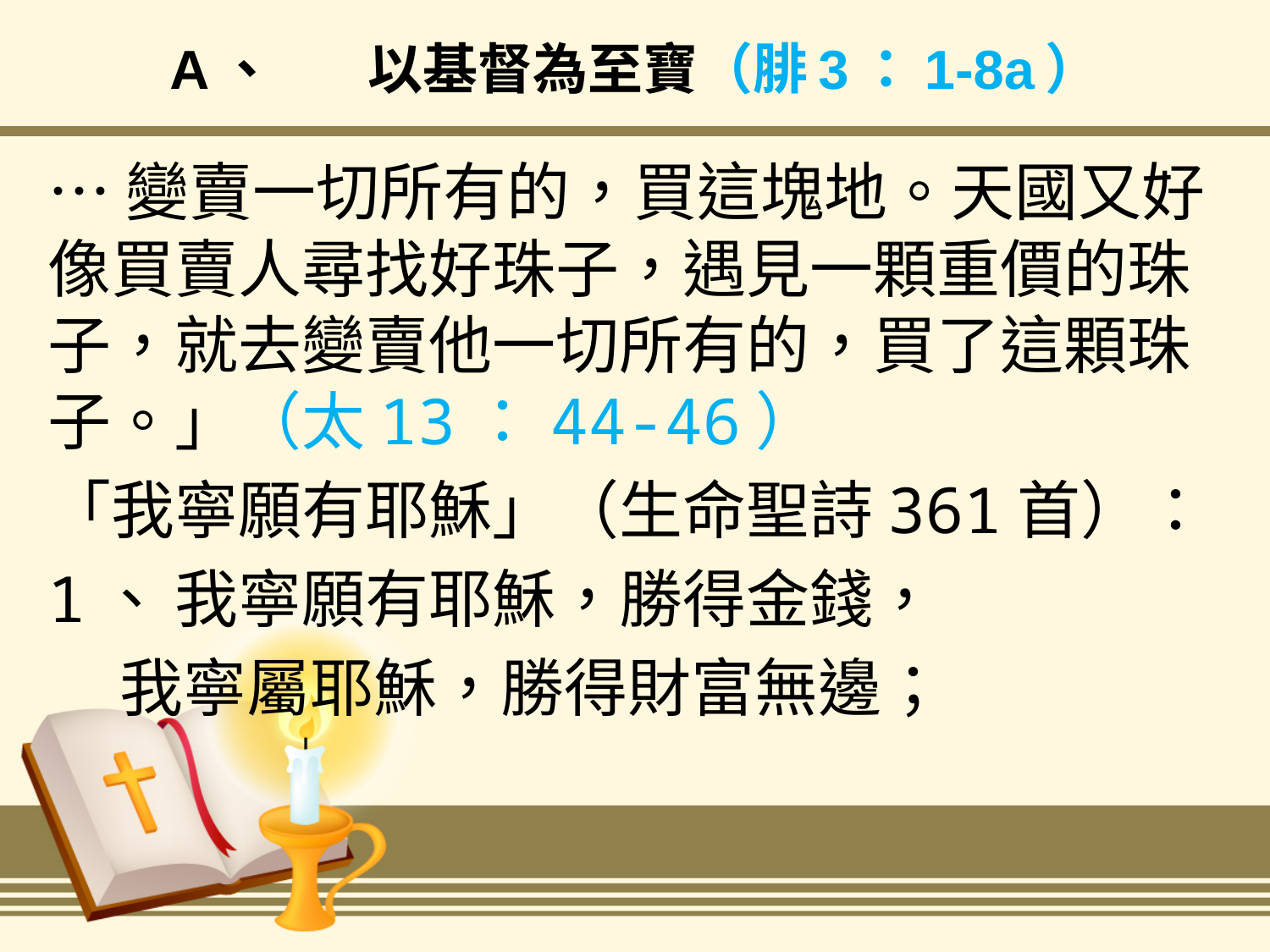

# A、	以基督為至寶（腓3：1-8a）
…變賣一切所有的，買這塊地。天國又好像買賣人尋找好珠子，遇見一顆重價的珠子，就去變賣他一切所有的，買了這顆珠子。」（太13：44-46）
「我寧願有耶穌」（生命聖詩361首）：
1、	我寧願有耶穌，勝得金錢，
    我寧屬耶穌，勝得財富無邊；